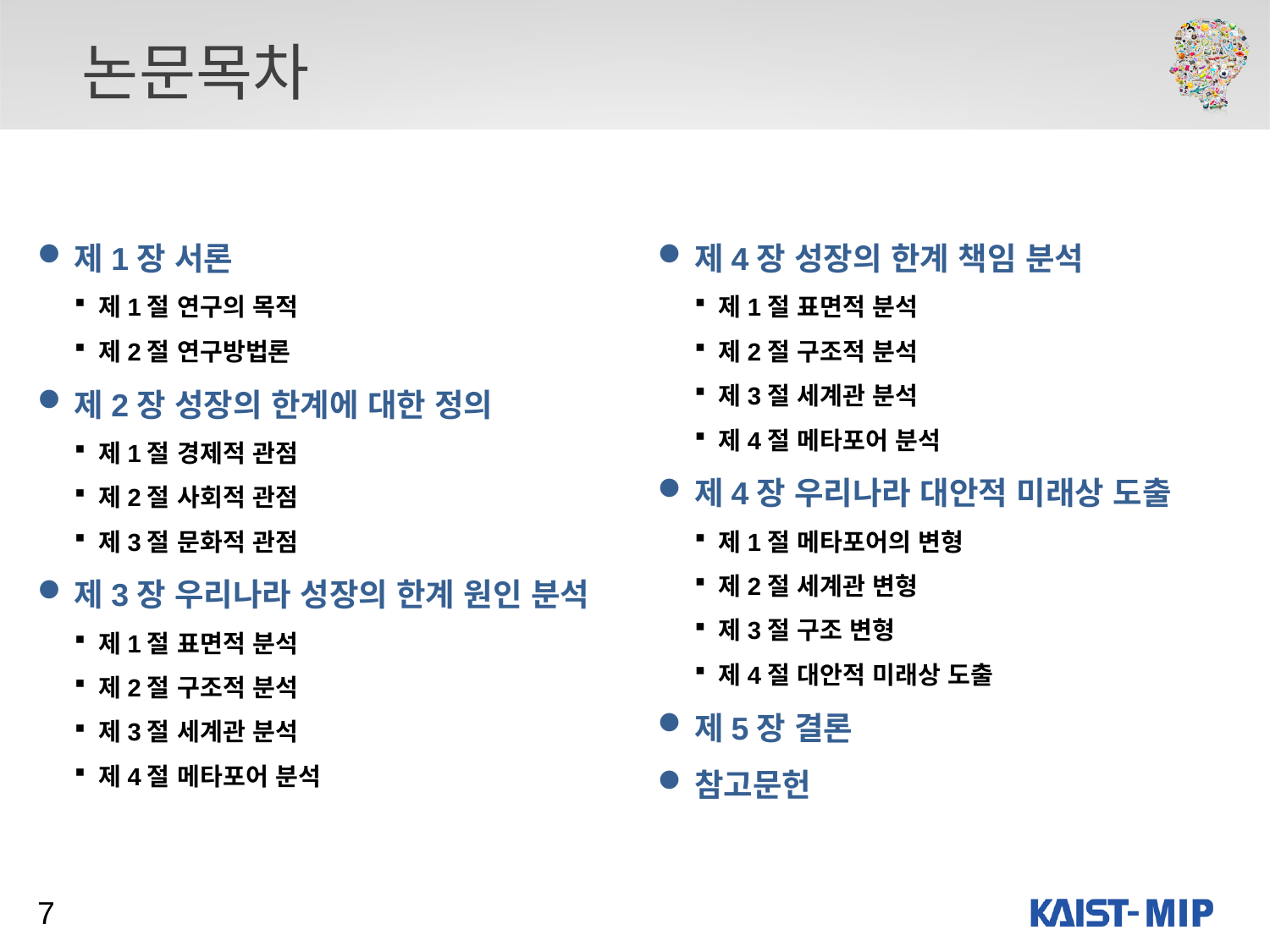

# 논문목차
제1장 서론
 제1절 연구의 목적
 제2절 연구방법론
제2장 성장의 한계에 대한 정의
 제1절 경제적 관점
 제2절 사회적 관점
 제3절 문화적 관점
제3장 우리나라 성장의 한계 원인 분석
 제1절 표면적 분석
 제2절 구조적 분석
 제3절 세계관 분석
 제4절 메타포어 분석
제4장 성장의 한계 책임 분석
 제1절 표면적 분석
 제2절 구조적 분석
 제3절 세계관 분석
 제4절 메타포어 분석
제4장 우리나라 대안적 미래상 도출
 제1절 메타포어의 변형
 제2절 세계관 변형
 제3절 구조 변형
 제4절 대안적 미래상 도출
제5장 결론
참고문헌
7